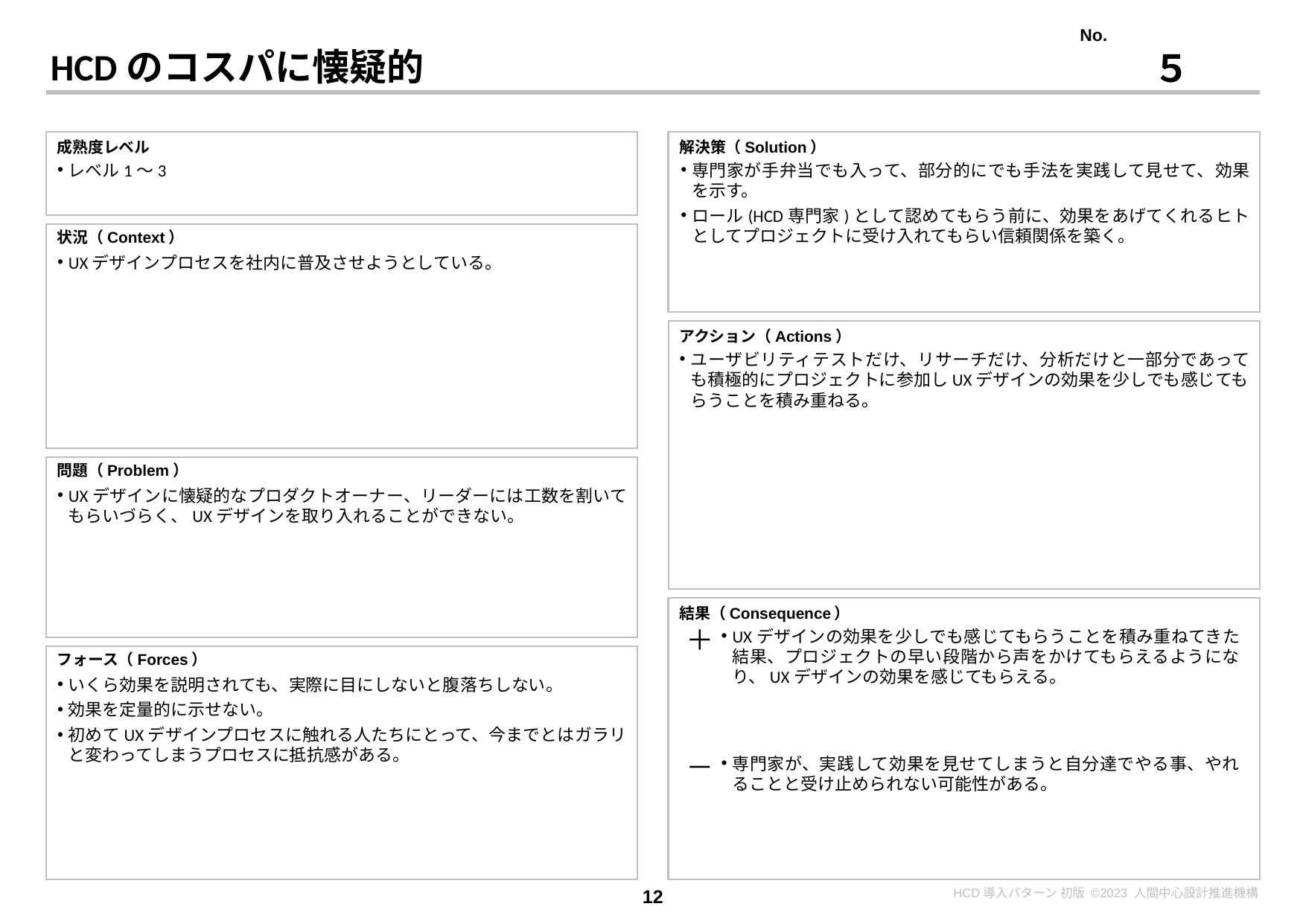

５
# HCDのコスパに懐疑的
レベル1〜3
専門家が手弁当でも入って、部分的にでも手法を実践して見せて、効果を示す。
ロール(HCD専門家)として認めてもらう前に、効果をあげてくれるヒトとしてプロジェクトに受け入れてもらい信頼関係を築く。
UXデザインプロセスを社内に普及させようとしている。
ユーザビリティテストだけ、リサーチだけ、分析だけと一部分であっても積極的にプロジェクトに参加しUXデザインの効果を少しでも感じてもらうことを積み重ねる。
UXデザインに懐疑的なプロダクトオーナー、リーダーには工数を割いてもらいづらく、UXデザインを取り入れることができない。
UXデザインの効果を少しでも感じてもらうことを積み重ねてきた結果、プロジェクトの早い段階から声をかけてもらえるようになり、UXデザインの効果を感じてもらえる。
いくら効果を説明されても、実際に目にしないと腹落ちしない。
効果を定量的に示せない。
初めてUXデザインプロセスに触れる人たちにとって、今までとはガラリと変わってしまうプロセスに抵抗感がある。

専門家が、実践して効果を見せてしまうと自分達でやる事、やれることと受け止められない可能性がある。
12